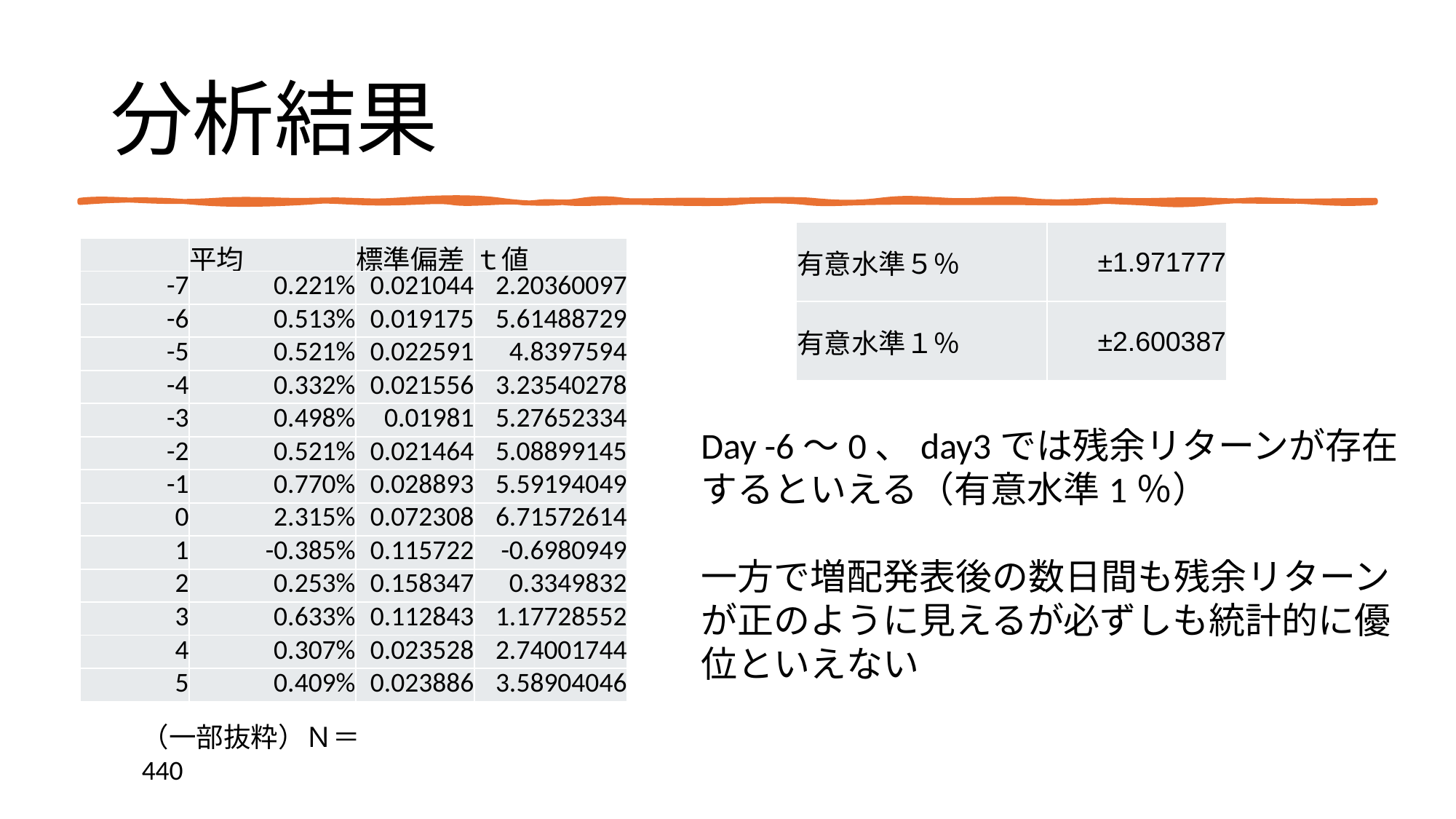

# 分析結果

| 有意水準５％ | ±1.971777 |
| --- | --- |
| 有意水準１％ | ±2.600387 |
|  | 平均 | 標準偏差 | ｔ値 |
| --- | --- | --- | --- |
| -7 | 0.221% | 0.021044 | 2.20360097 |
| -6 | 0.513% | 0.019175 | 5.61488729 |
| -5 | 0.521% | 0.022591 | 4.8397594 |
| -4 | 0.332% | 0.021556 | 3.23540278 |
| -3 | 0.498% | 0.01981 | 5.27652334 |
| -2 | 0.521% | 0.021464 | 5.08899145 |
| -1 | 0.770% | 0.028893 | 5.59194049 |
| 0 | 2.315% | 0.072308 | 6.71572614 |
| 1 | -0.385% | 0.115722 | -0.6980949 |
| 2 | 0.253% | 0.158347 | 0.3349832 |
| 3 | 0.633% | 0.112843 | 1.17728552 |
| 4 | 0.307% | 0.023528 | 2.74001744 |
| 5 | 0.409% | 0.023886 | 3.58904046 |
Day -6～0、day3では残余リターンが存在するといえる（有意水準1％）

一方で増配発表後の数日間も残余リターンが正のように見えるが必ずしも統計的に優位といえない
（一部抜粋）Ｎ＝440